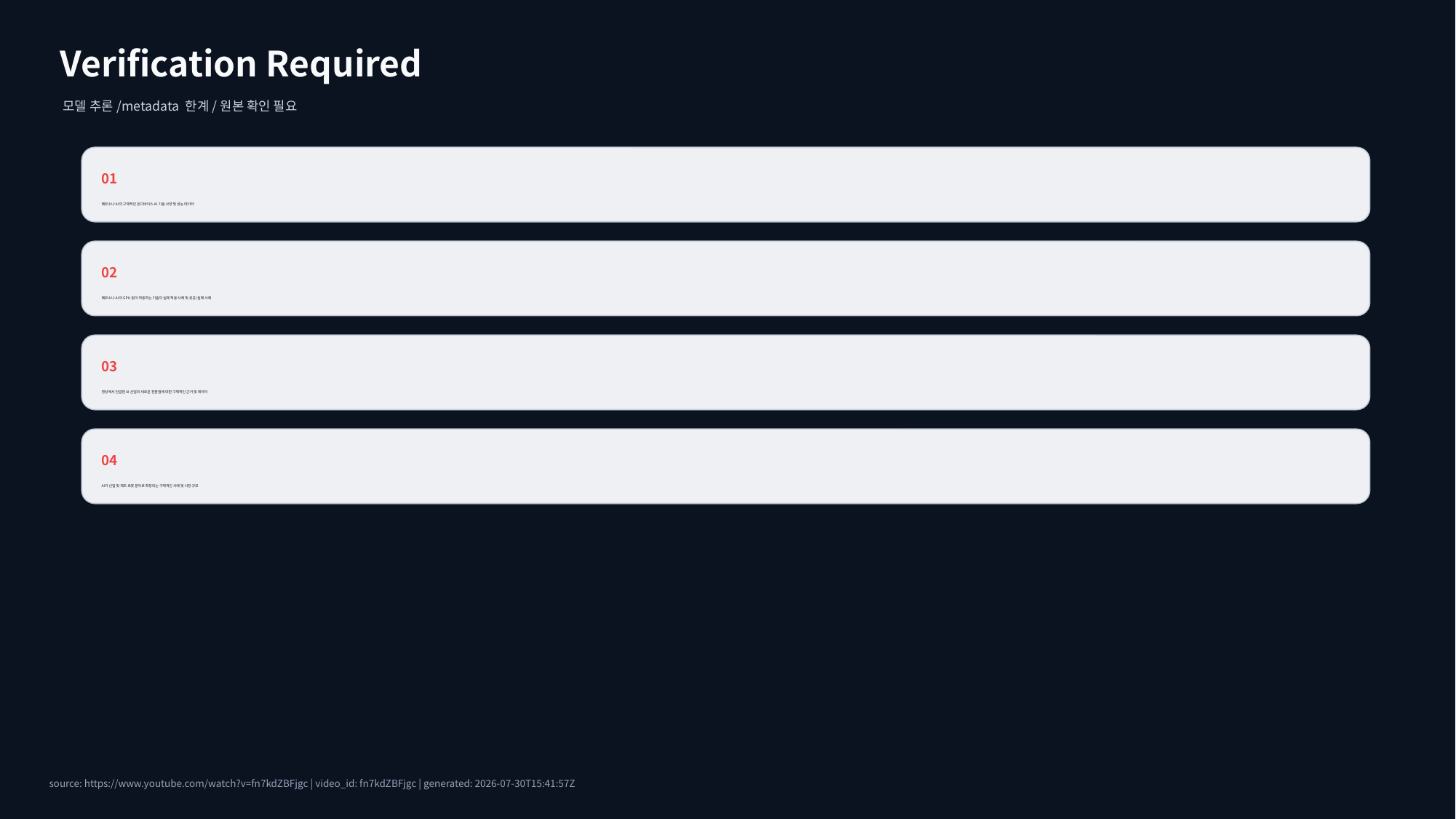

Verification Required
모델 추론/metadata 한계/원본 확인 필요

01
페르소나 AI의 구체적인 온디바이스 AI 기술 사양 및 성능 데이터

02
페르소나 AI의 GPU 없이 작동하는 기술의 실제 적용 사례 및 성공/실패 사례

03
영상에서 언급된 AI 산업의 새로운 전환점에 대한 구체적인 근거 및 데이터

04
AI가 산업 및 제조 로봇 분야로 확장되는 구체적인 사례 및 시장 규모
source: https://www.youtube.com/watch?v=fn7kdZBFjgc | video_id: fn7kdZBFjgc | generated: 2026-07-30T15:41:57Z